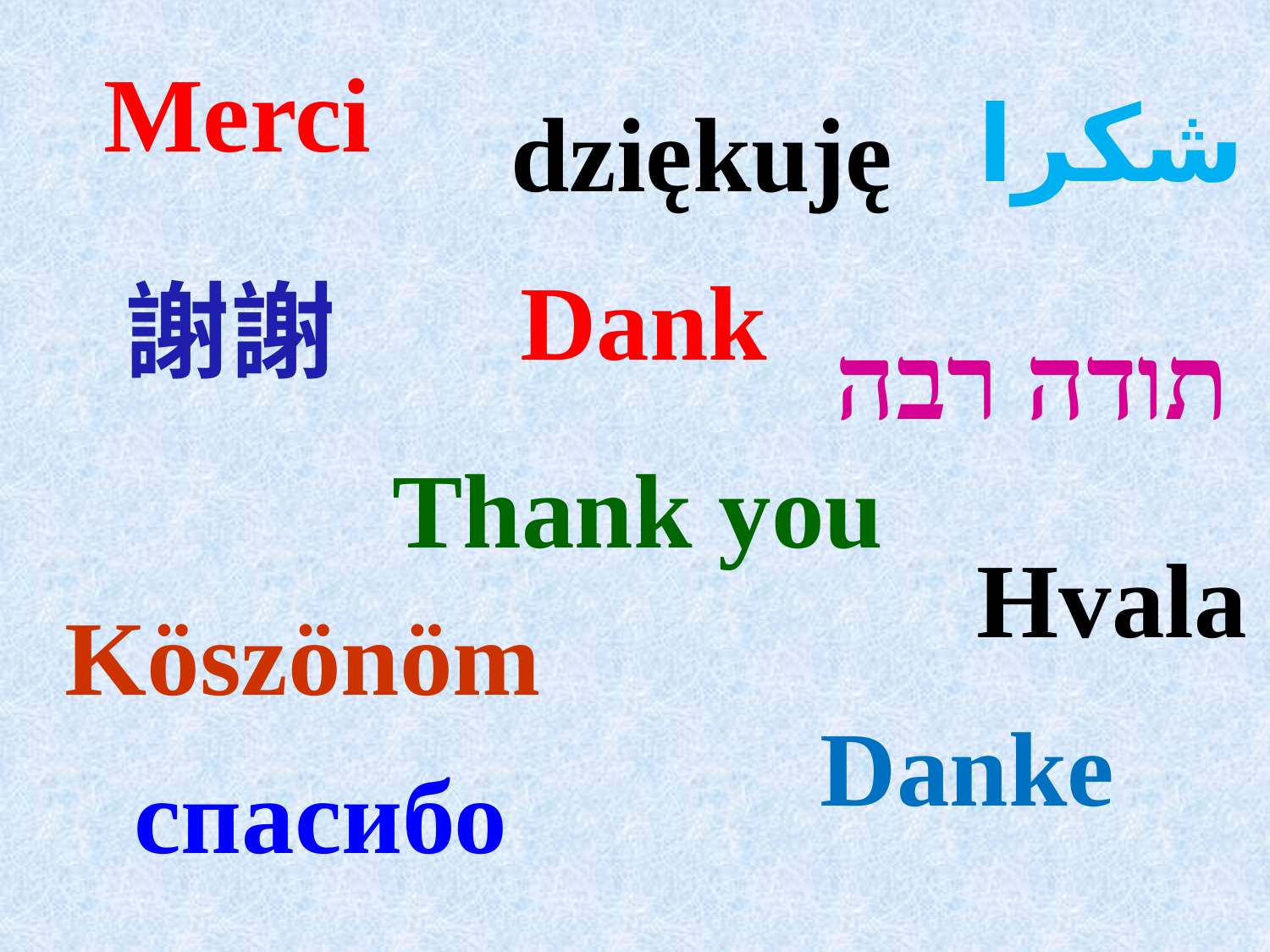

Merci
شكرا
dziękuję
Dank
謝謝
תודה רבה
Thank you
Hvala
Köszönöm
Danke
спасибо